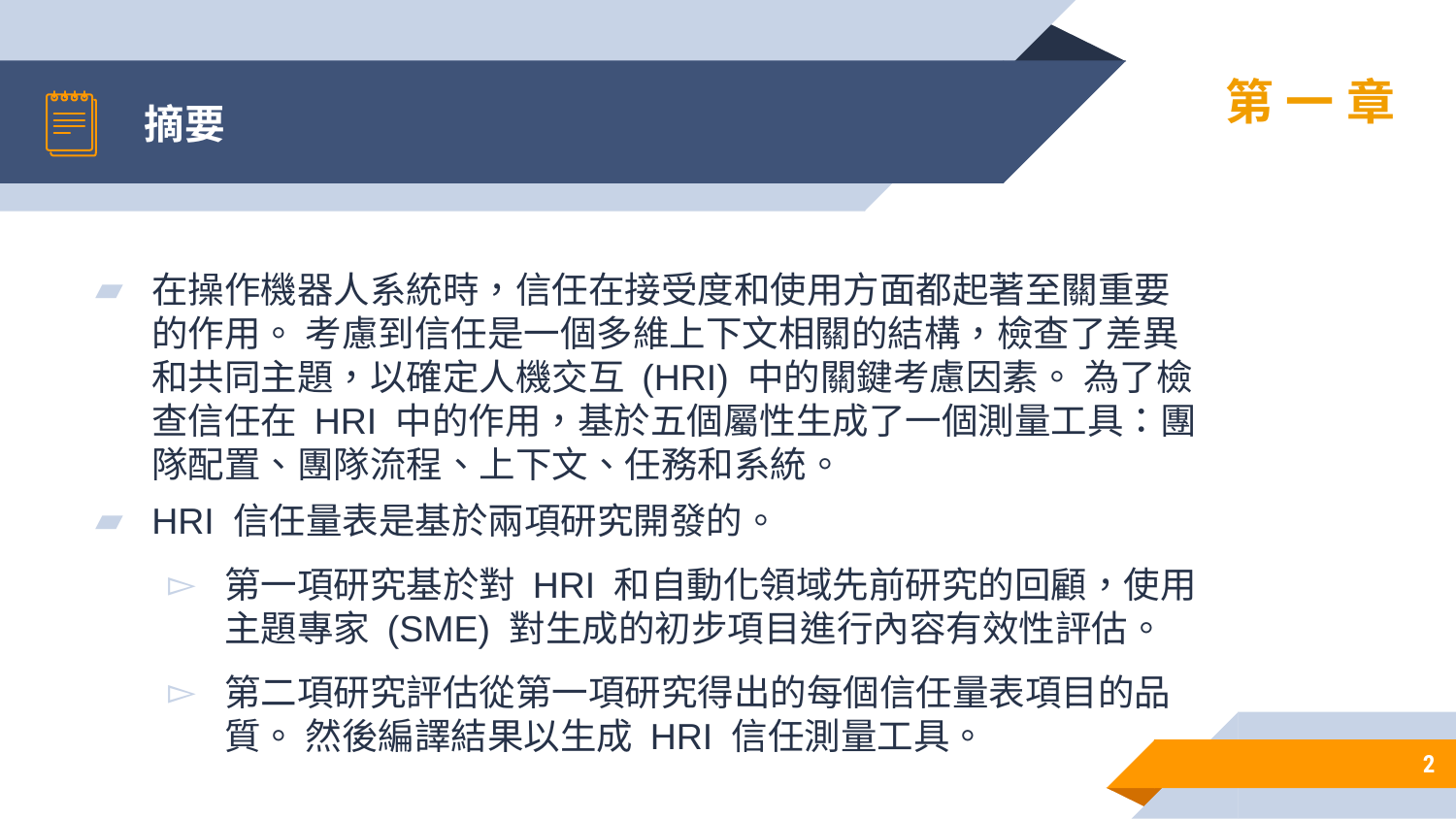

# 摘要
第一章

在操作機器人系統時，信任在接受度和使用方面都起著至關重要的作用。 考慮到信任是一個多維上下文相關的結構，檢查了差異和共同主題，以確定人機交互 (HRI) 中的關鍵考慮因素。 為了檢查信任在 HRI 中的作用，基於五個屬性生成了一個測量工具：團隊配置、團隊流程、上下文、任務和系統。
HRI 信任量表是基於兩項研究開發的。
第一項研究基於對 HRI 和自動化領域先前研究的回顧，使用主題專家 (SME) 對生成的初步項目進行內容有效性評估。
第二項研究評估從第一項研究得出的每個信任量表項目的品質。 然後編譯結果以生成 HRI 信任測量工具。

2